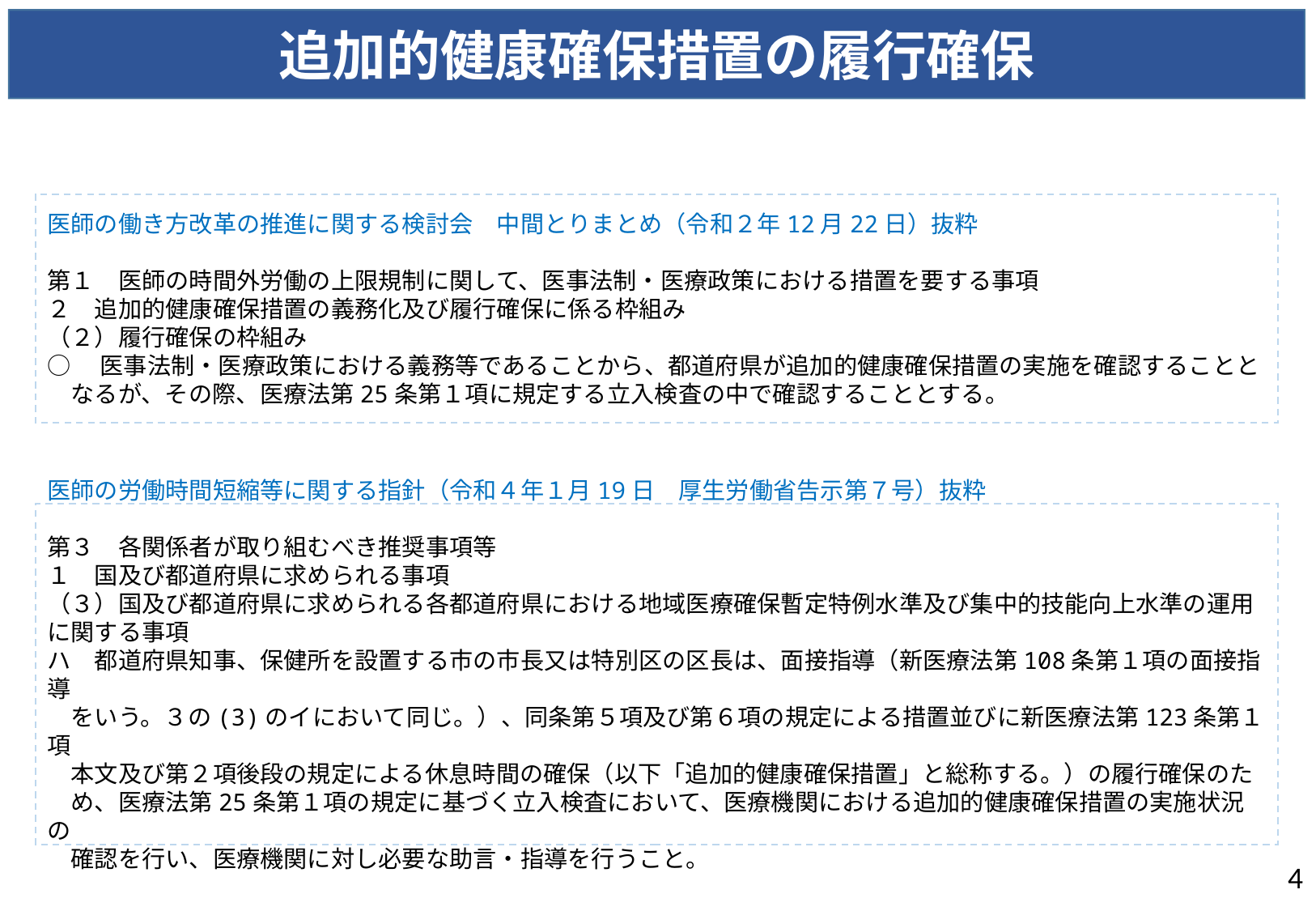

追加的健康確保措置の履行確保
医師の働き方改革の推進に関する検討会　中間とりまとめ（令和２年12月22日）抜粋

第１　医師の時間外労働の上限規制に関して、医事法制・医療政策における措置を要する事項
２　追加的健康確保措置の義務化及び履行確保に係る枠組み
（２）履行確保の枠組み
○　医事法制・医療政策における義務等であることから、都道府県が追加的健康確保措置の実施を確認することと
　なるが、その際、医療法第25条第１項に規定する立入検査の中で確認することとする。
医師の労働時間短縮等に関する指針（令和４年１月19日　厚生労働省告示第７号）抜粋

第３　各関係者が取り組むべき推奨事項等
１　国及び都道府県に求められる事項
（３）国及び都道府県に求められる各都道府県における地域医療確保暫定特例水準及び集中的技能向上水準の運用に関する事項
ハ　都道府県知事、保健所を設置する市の市長又は特別区の区長は、面接指導（新医療法第108条第１項の面接指導
　をいう。３の(3)のイにおいて同じ。）、同条第５項及び第６項の規定による措置並びに新医療法第123条第１項
　本文及び第２項後段の規定による休息時間の確保（以下「追加的健康確保措置」と総称する。）の履行確保のた
　め、医療法第25条第１項の規定に基づく立入検査において、医療機関における追加的健康確保措置の実施状況の
　確認を行い、医療機関に対し必要な助言・指導を行うこと。
4